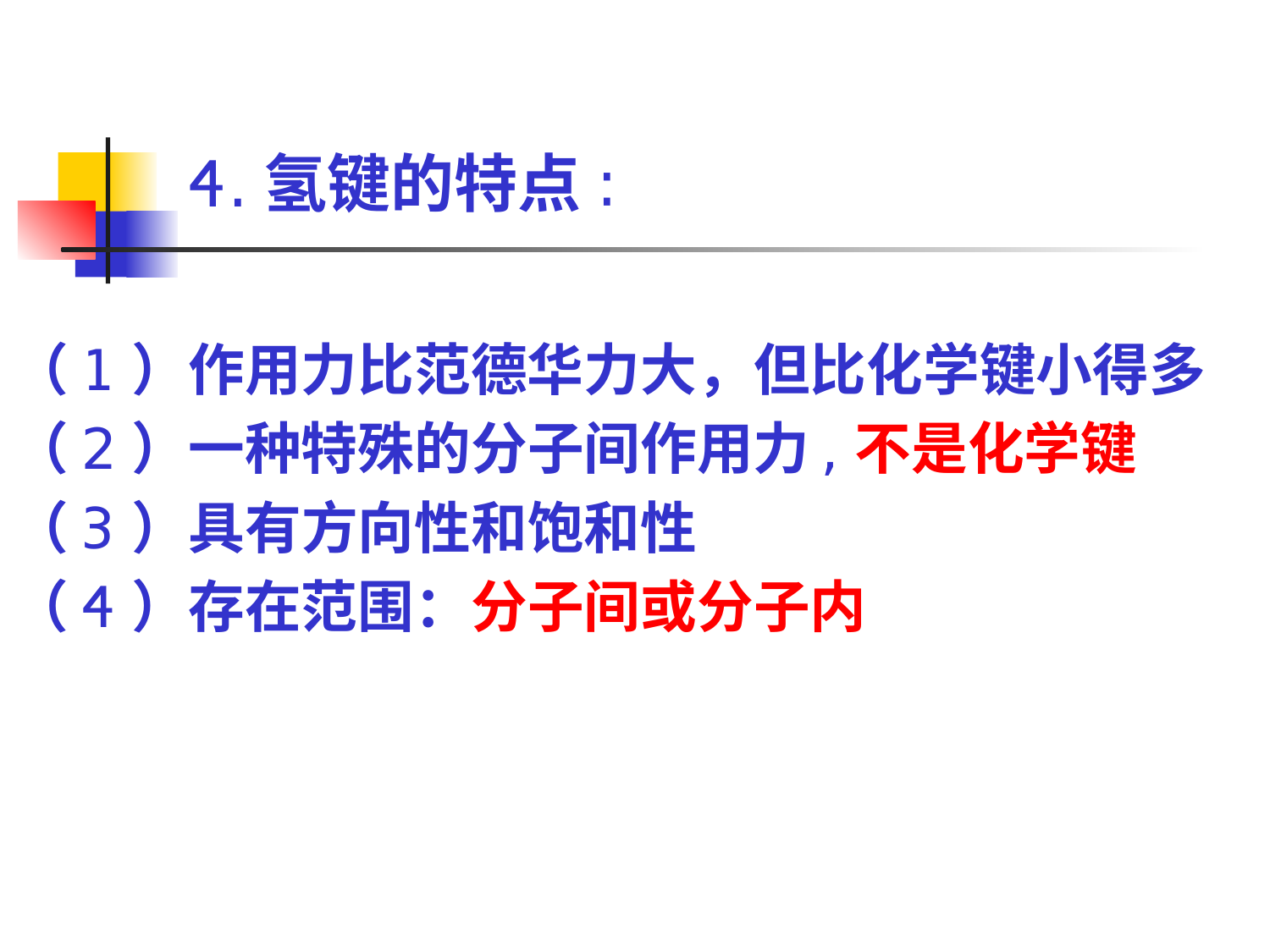

4.氢键的特点:
（1）作用力比范德华力大，但比化学键小得多
（2）一种特殊的分子间作用力,不是化学键
（3）具有方向性和饱和性
（4）存在范围：分子间或分子内